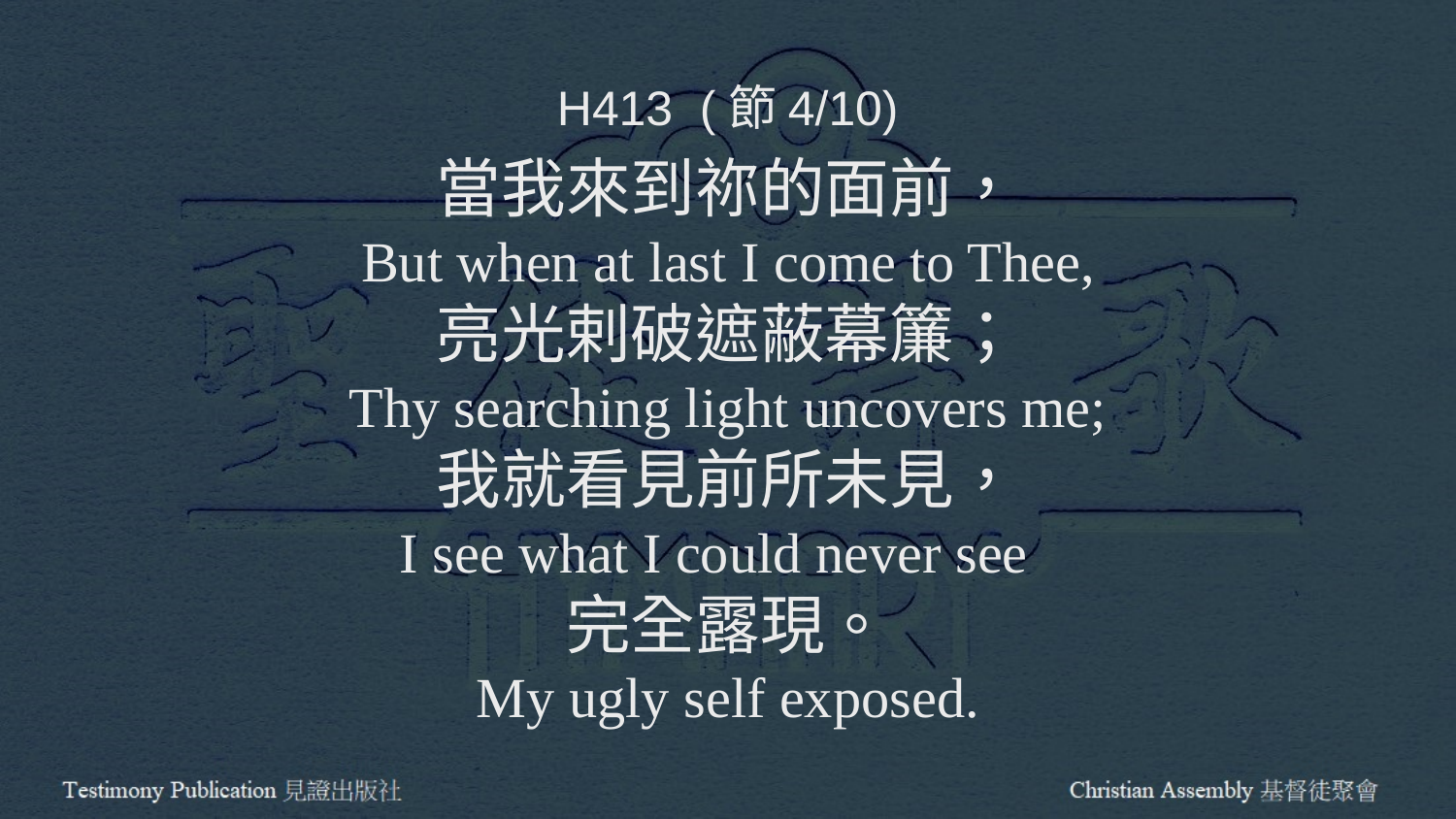

H413  (節4/10)
當我來到祢的面前，
But when at last I come to Thee,
亮光剌破遮蔽幕簾；
Thy searching light uncovers me;
我就看見前所未見，
I see what I could never see
完全露現。
My ugly self exposed.